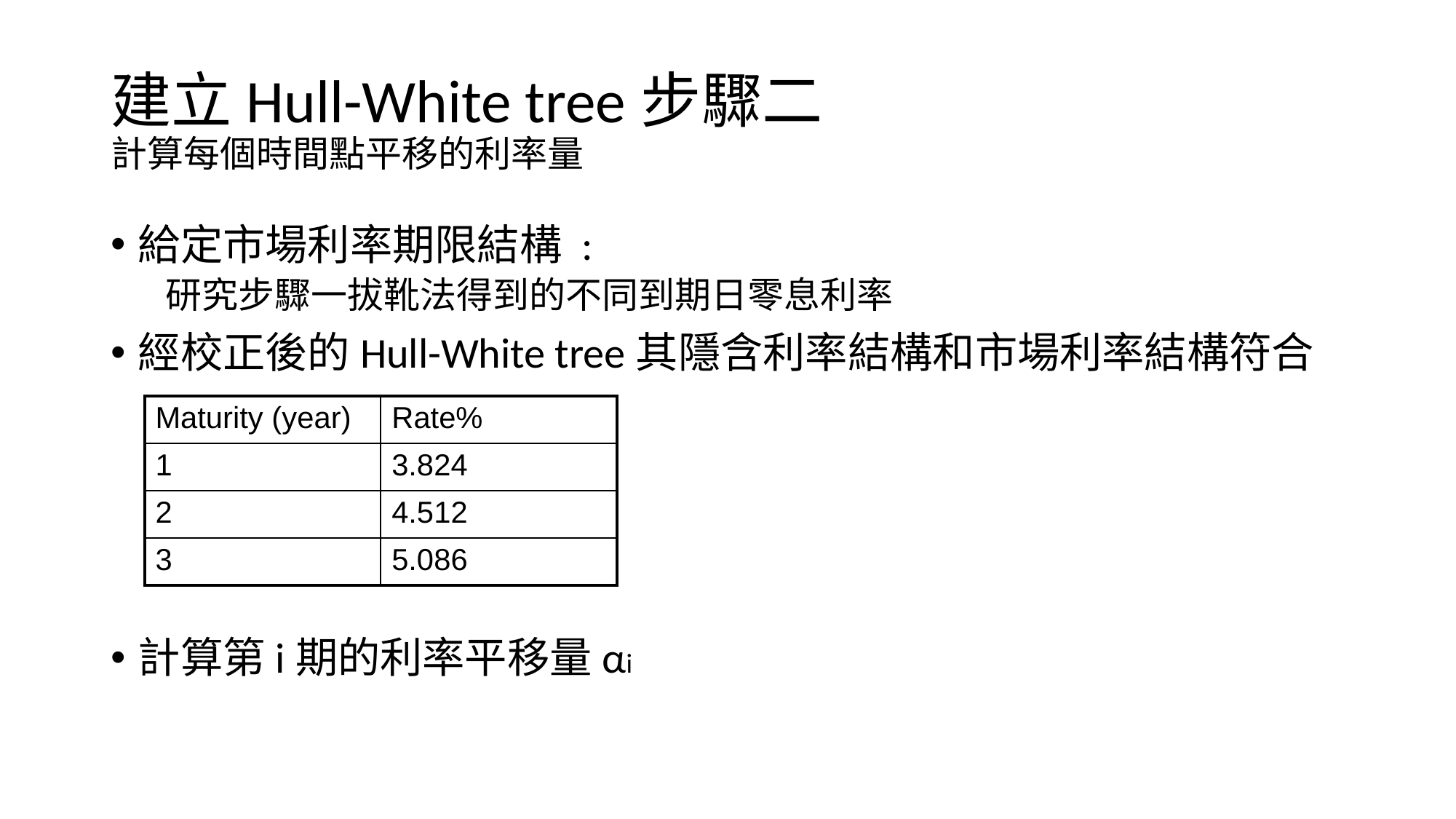

# 建立Hull-White tree步驟二 計算每個時間點平移的利率量
給定市場利率期限結構 :
研究步驟一拔靴法得到的不同到期日零息利率
經校正後的Hull-White tree其隱含利率結構和市場利率結構符合

計算第i期的利率平移量αi

| Maturity (year) | Rate% |
| --- | --- |
| 1 | 3.824 |
| 2 | 4.512 |
| 3 | 5.086 |